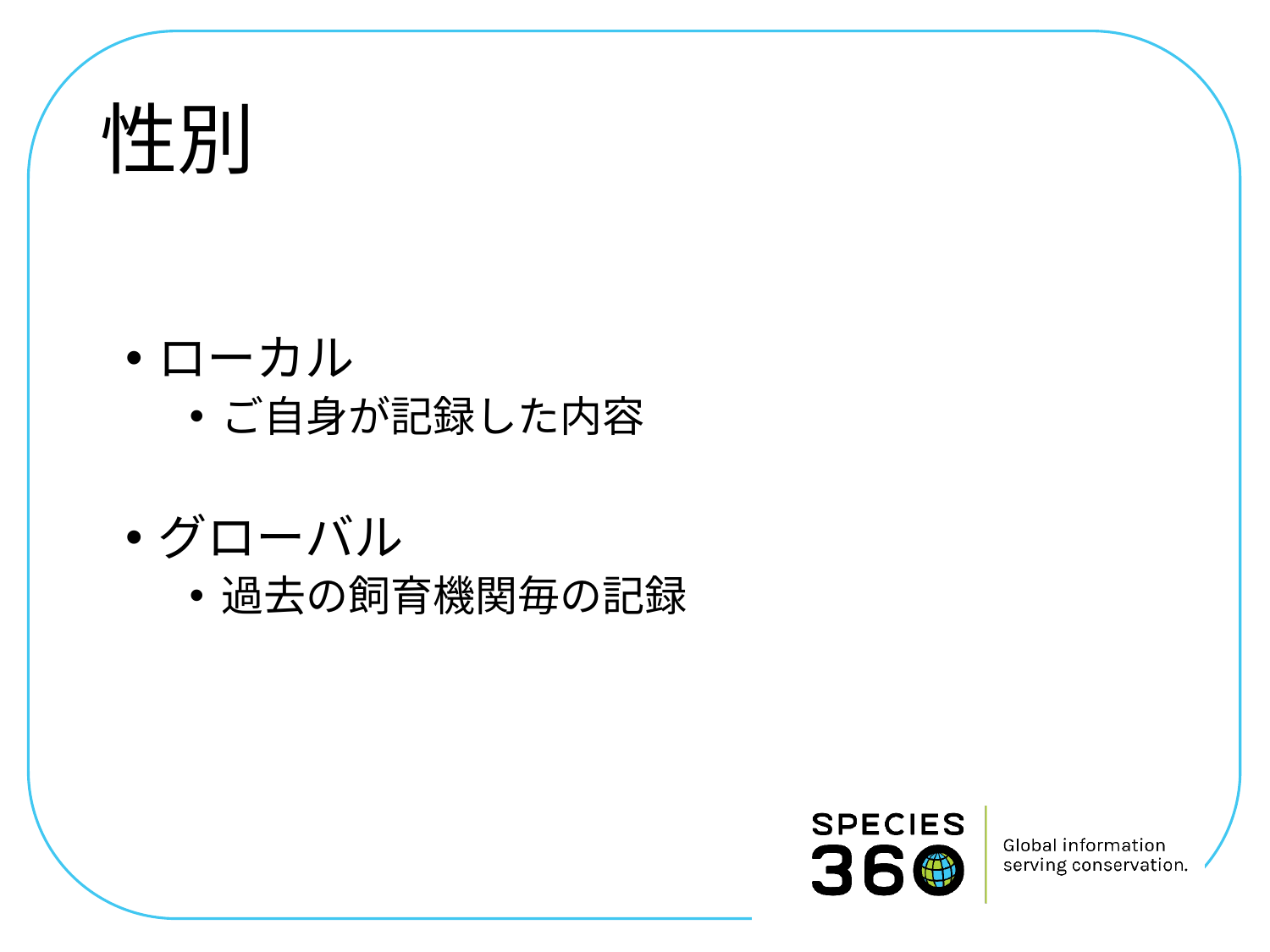

# 性別

ローカル
ご自身が記録した内容

グローバル
過去の飼育機関毎の記録